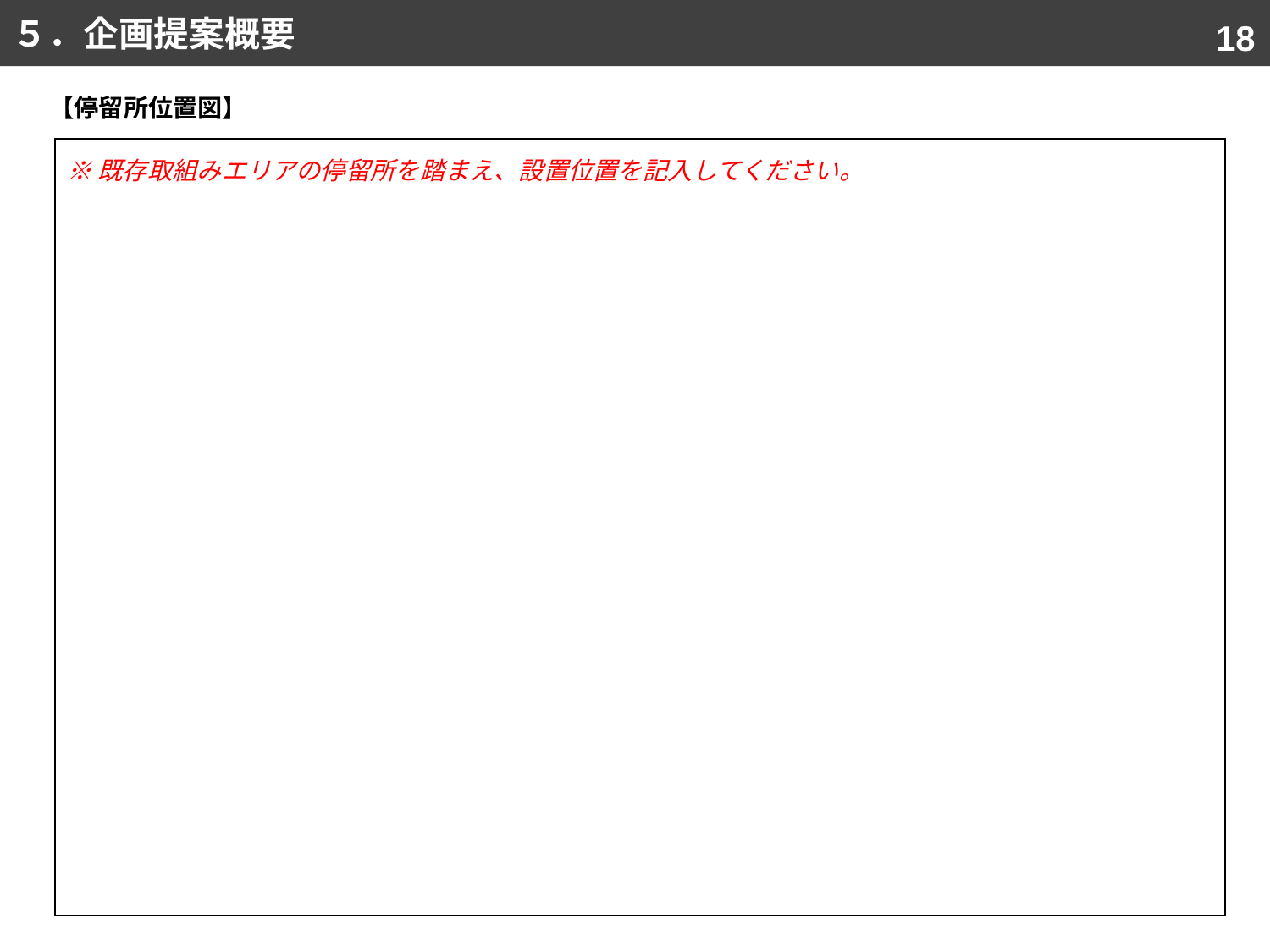

５．企画提案概要
18
【停留所位置図】
|  |
| --- |
※既存取組みエリアの停留所を踏まえ、設置位置を記入してください。